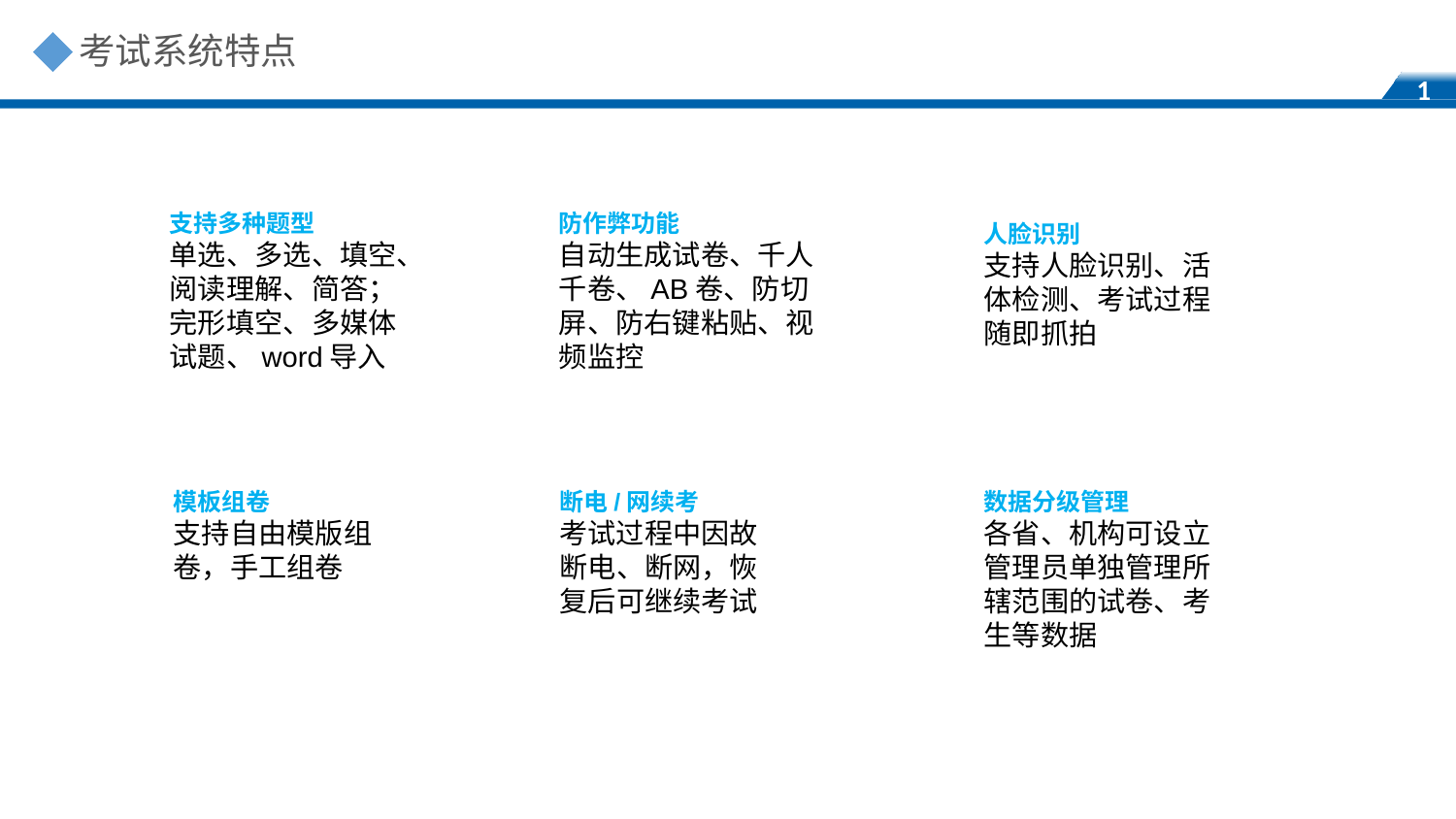

考试系统特点

支持多种题型
单选、多选、填空、阅读理解、简答；完形填空、多媒体试题、word导入

防作弊功能
自动生成试卷、千人千卷、AB卷、防切屏、防右键粘贴、视频监控

人脸识别
支持人脸识别、活体检测、考试过程随即抓拍

模板组卷
支持自由模版组卷，手工组卷
断电/网续考
考试过程中因故断电、断网，恢复后可继续考试
数据分级管理
各省、机构可设立管理员单独管理所辖范围的试卷、考生等数据